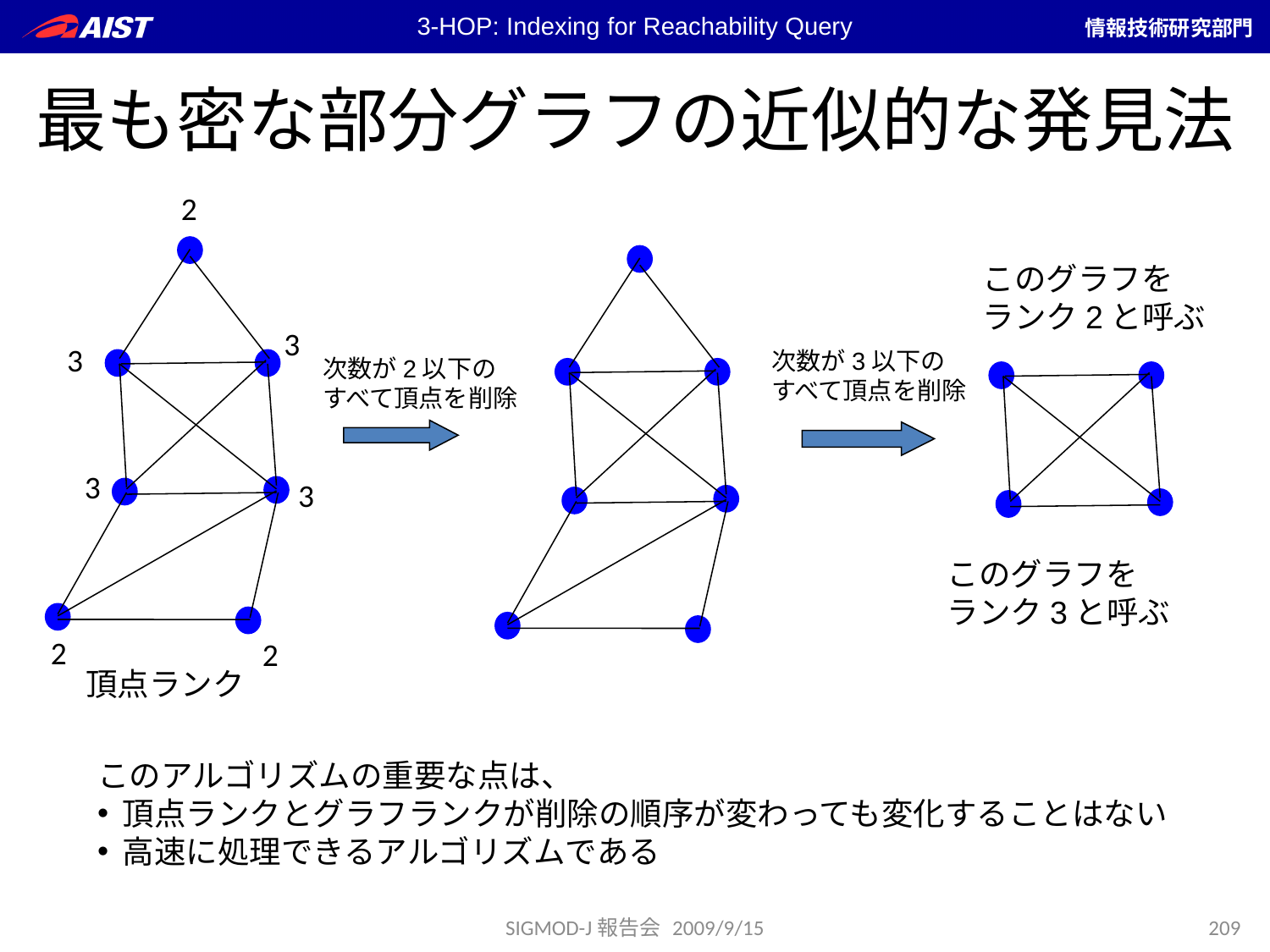

3-HOP: Indexing for Reachability Query
# 最も密な部分グラフの近似的な発見法
2

このグラフを
ランク2と呼ぶ

3
3
次数が3以下の
すべて頂点を削除
次数が2以下の
すべて頂点を削除

3
3

このグラフを
ランク3と呼ぶ

2
2

頂点ランク
このアルゴリズムの重要な点は、
頂点ランクとグラフランクが削除の順序が変わっても変化することはない
高速に処理できるアルゴリズムである
SIGMOD-J報告会 2009/9/15
209